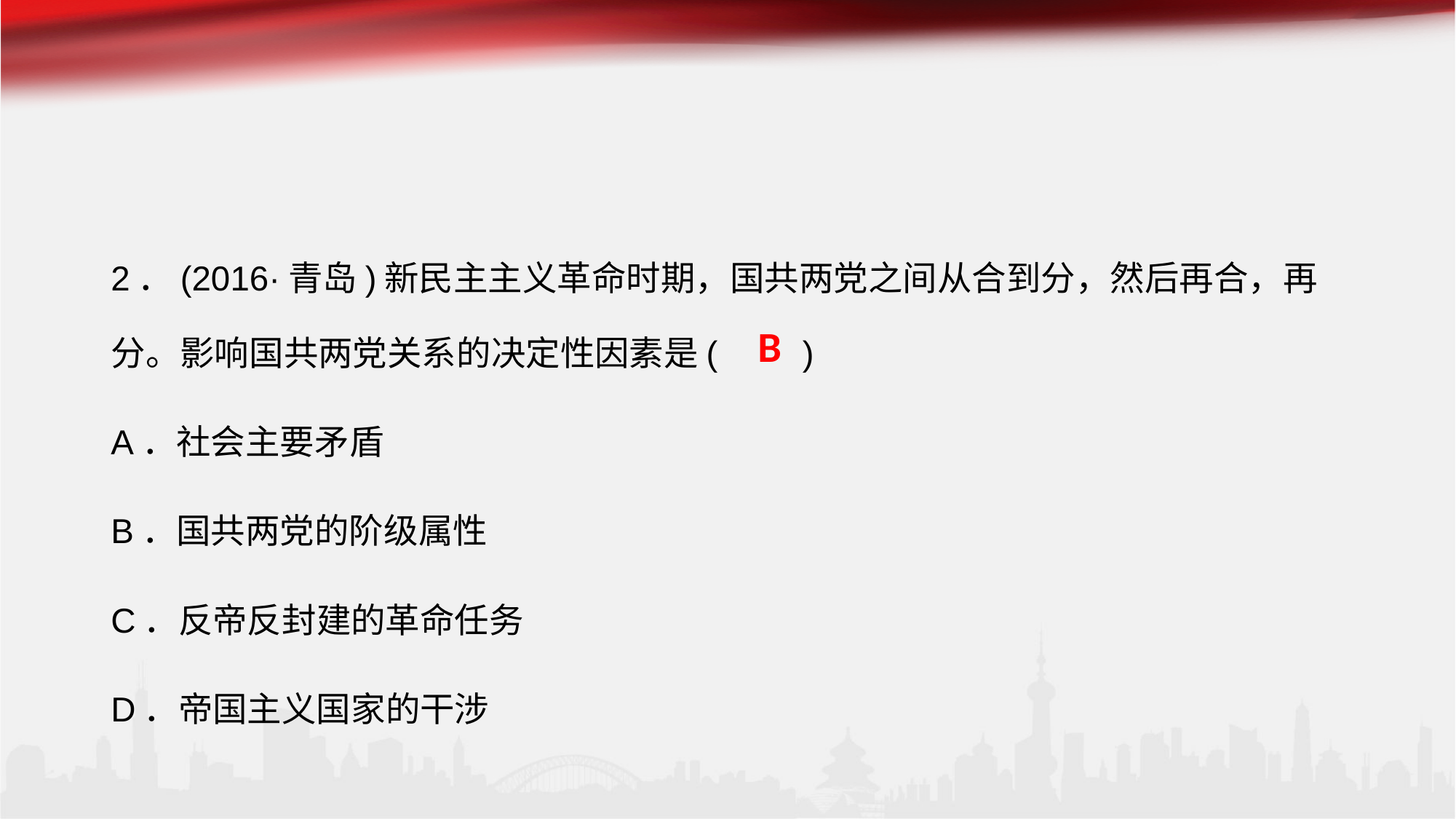

#
2．(2016·青岛)新民主主义革命时期，国共两党之间从合到分，然后再合，再分。影响国共两党关系的决定性因素是(　　)
A．社会主要矛盾
B．国共两党的阶级属性
C．反帝反封建的革命任务
D．帝国主义国家的干涉
B